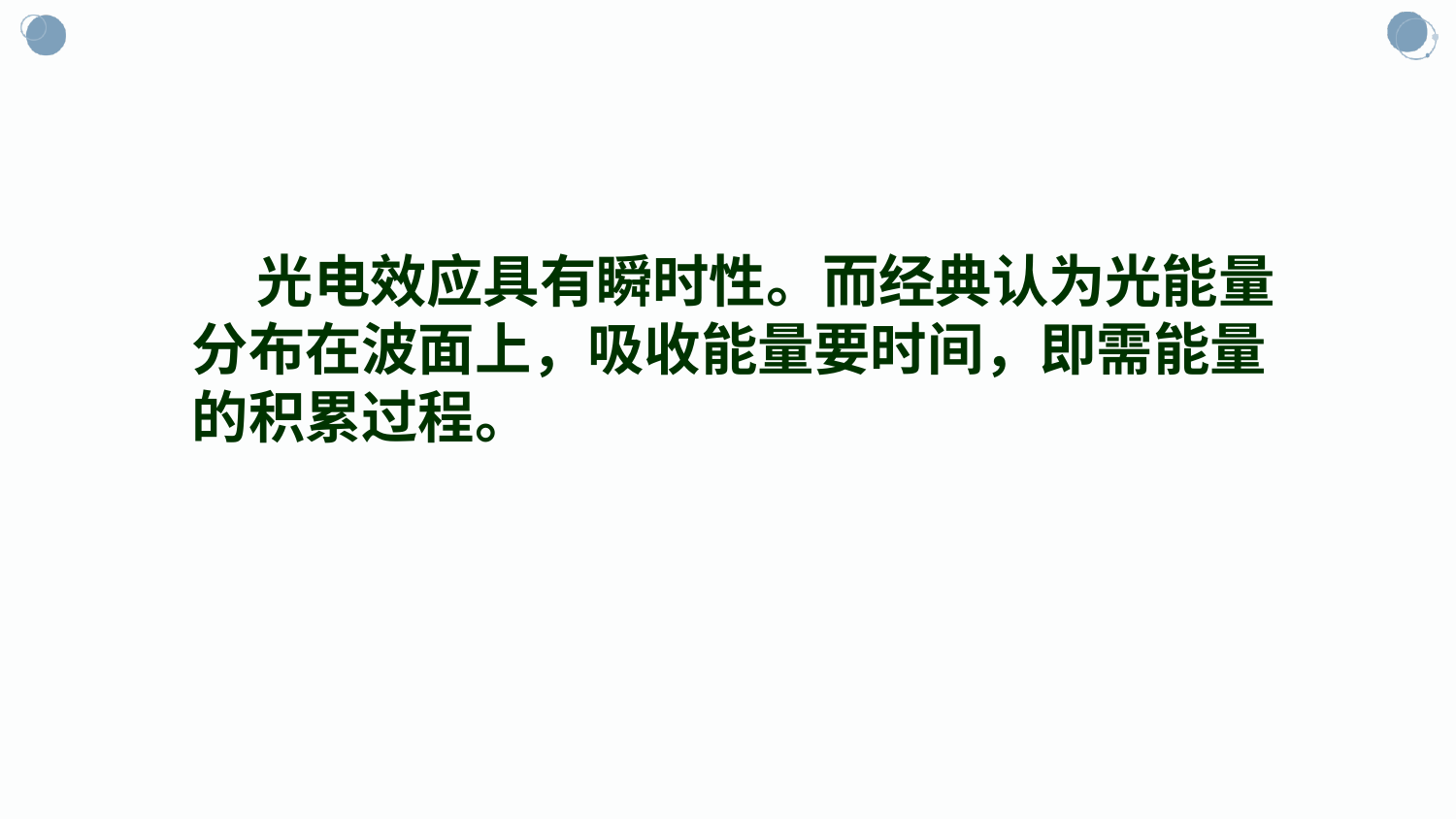

光电效应具有瞬时性。而经典认为光能量分布在波面上，吸收能量要时间，即需能量的积累过程。